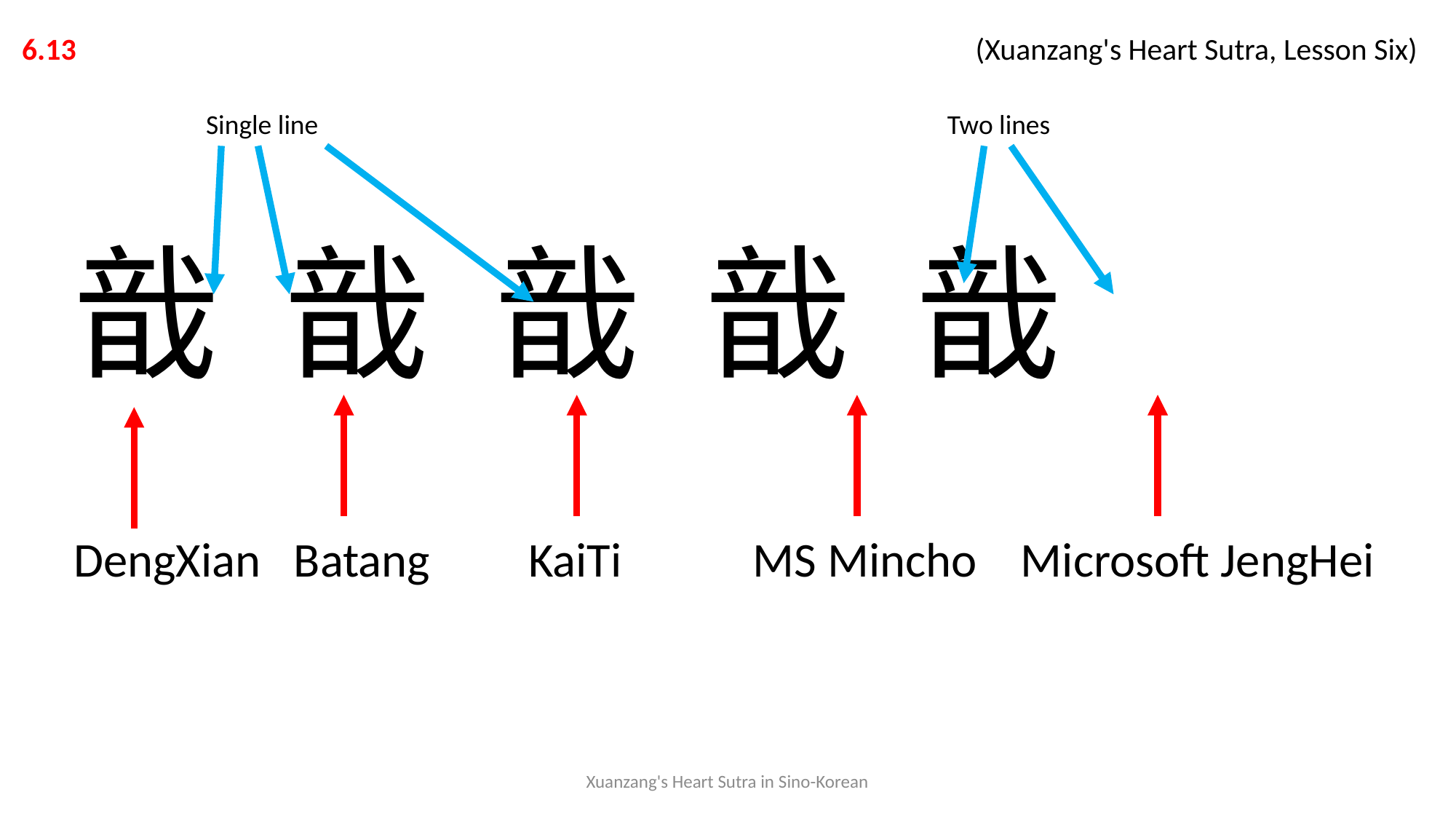

6.13  			  			                               (Xuanzang's Heart Sutra, Lesson Six)
      Single line                                                                                                      Two lines
戠  戠  戠  戠  戠

DengXian   Batang         KaiTi            MS Mincho    Microsoft JengHei

Xuanzang's Heart Sutra in Sino-Korean